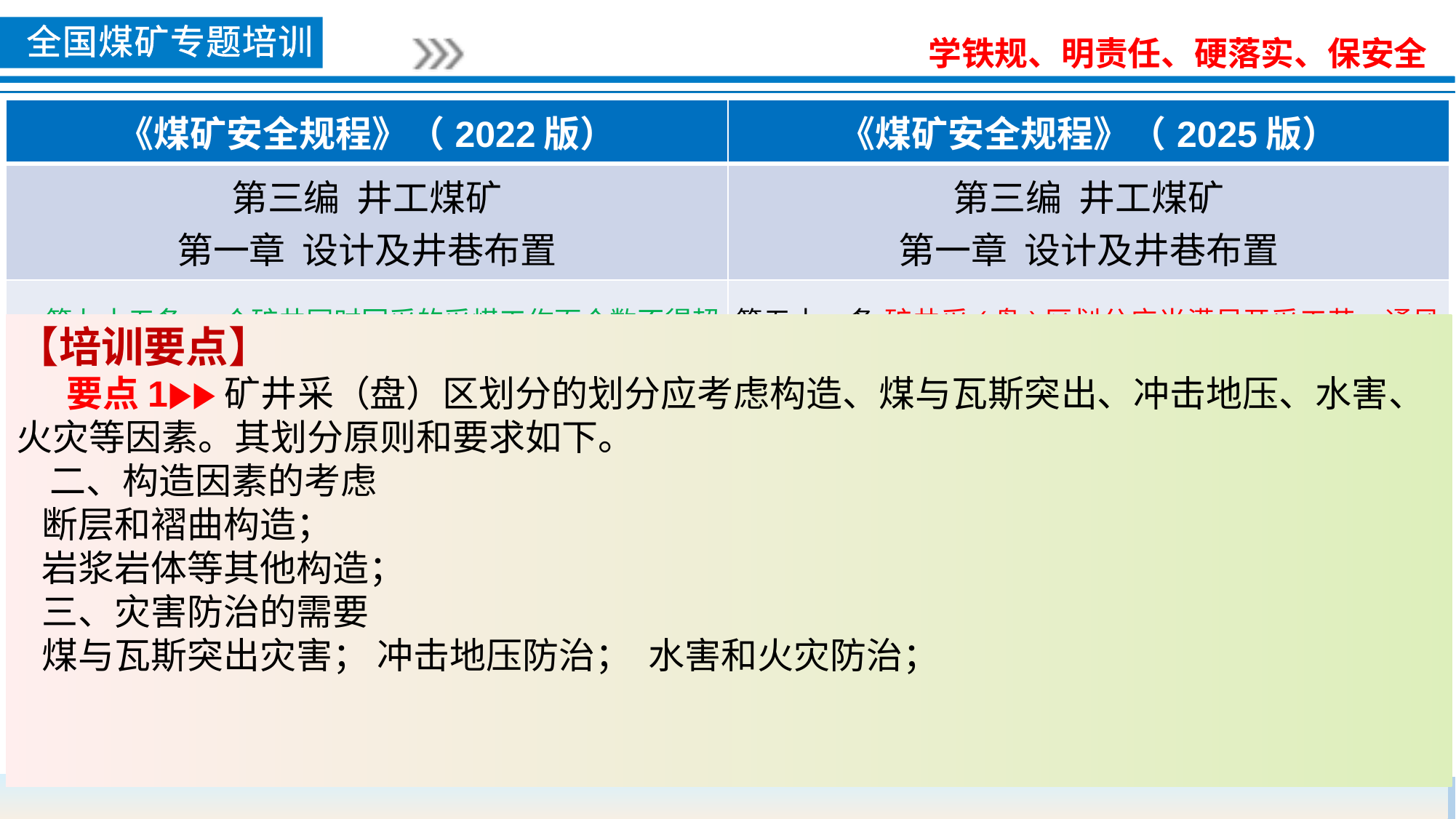

| 《煤矿安全规程》（2022版） | 《煤矿安全规程》（2025版） |
| --- | --- |
| 第三编 井工煤矿 第一章 设计及井巷布置 | 第三编 井工煤矿 第一章 设计及井巷布置 |
| 第九十五条 一个矿井同时回采的采煤工作面个数不得超过3个，煤（半煤岩）巷掘进工作面个数不得超过9个。严禁以掘代采。 采（盘）区开采前必须按照生产布局和资源回收合理的要求编制采（盘）区设计，并严格按照采（盘）区设计组织施工，情况发生变化时及时修改设计。 （第一款调整至本章第五十三条） | 第五十一条 矿井采(盘)区划分应当满足开采工艺、通风、运输和巷道维护等要求，充分考虑井田内较大断层等构造因素，有利于煤与瓦斯突出、冲击地压、水害、火灾等重大灾害防治。 采(盘)区开采前必须按照生产布局和资源回收合理的要求编制采(盘)区设计，并严格按照采(盘)区设计组织施工，情况发生变化时应当及时修改设计。 |
【培训要点】
     要点1▶▶矿井采（盘）区划分的划分应考虑构造、煤与瓦斯突出、冲击地压、水害、火灾等因素。其划分原则和要求如下。
   二、构造因素的考虑
  断层和褶曲构造；
  岩浆岩体等其他构造；
  三、灾害防治的需要
  煤与瓦斯突出灾害； 冲击地压防治；  水害和火灾防治；